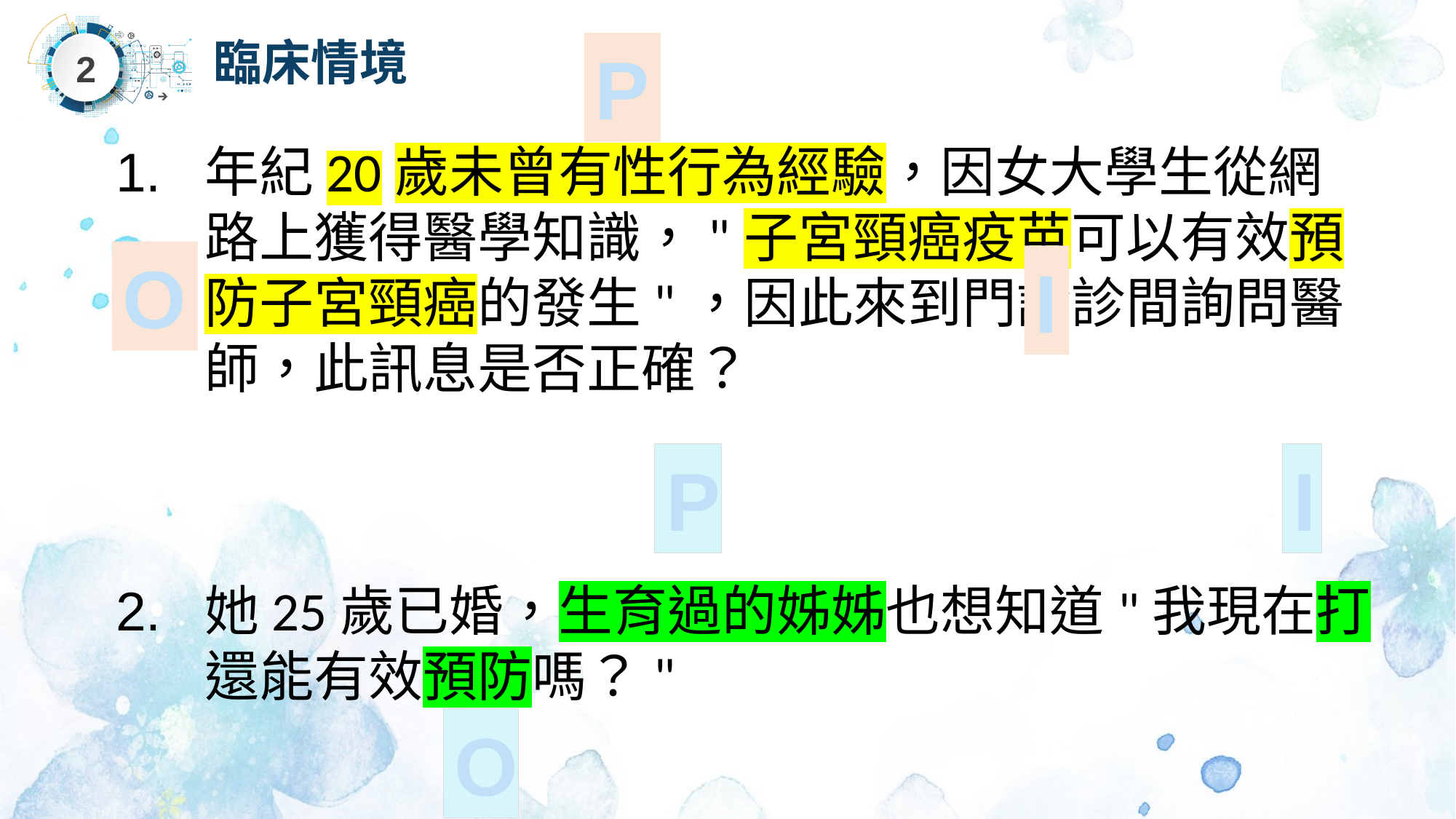

# 臨床情境
P
年紀20歲未曾有性行為經驗，因女大學生從網路上獲得醫學知識，"子宮頸癌疫苗可以有效預防子宮頸癌的發生"，因此來到門診診間詢問醫師，此訊息是否正確？

她25歲已婚，生育過的姊姊也想知道"我現在打還能有效預防嗎？"
O
I
P
I
O